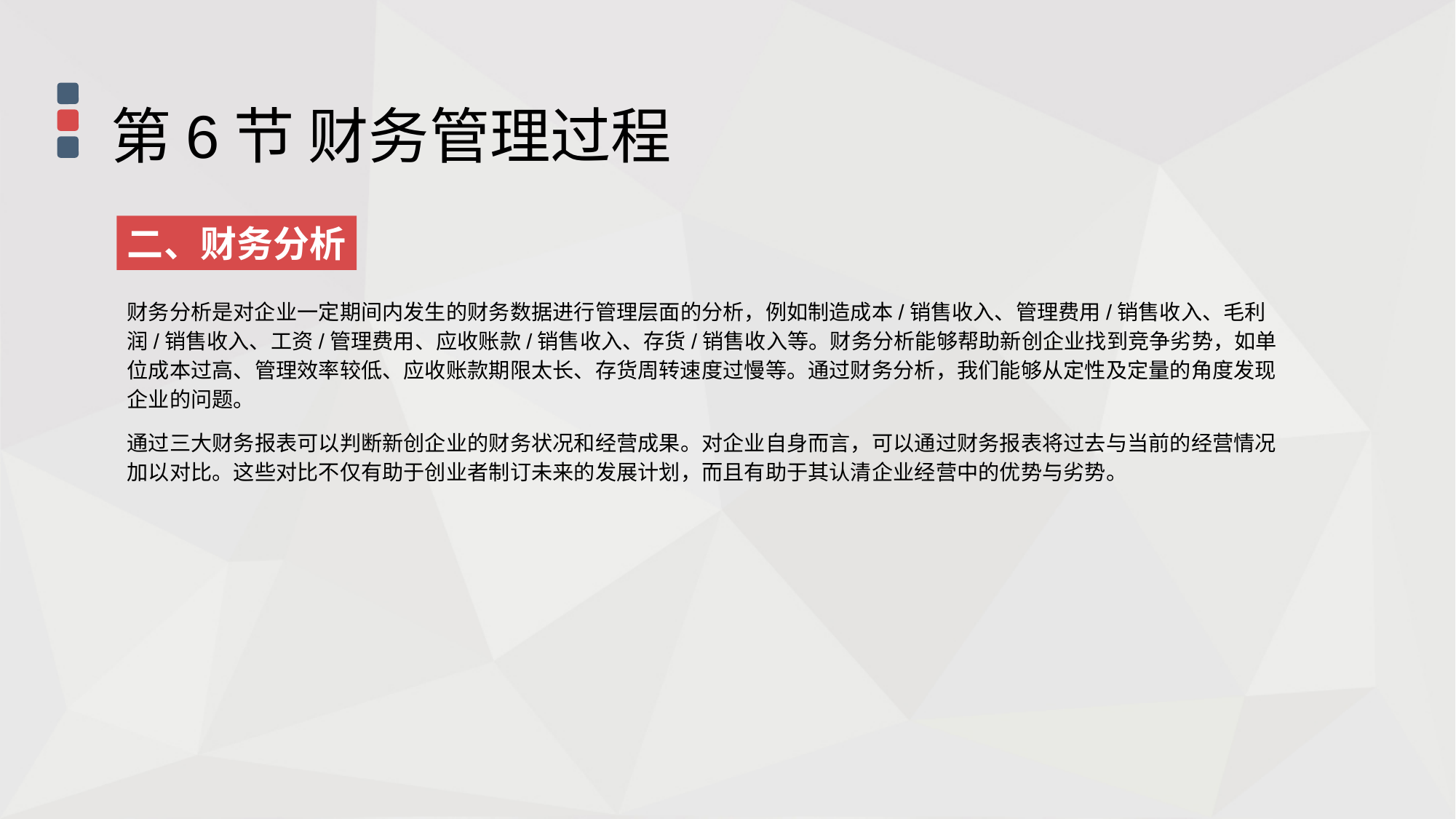

第6节 财务管理过程
二、财务分析
财务分析是对企业一定期间内发生的财务数据进行管理层面的分析，例如制造成本/销售收入、管理费用/销售收入、毛利润/销售收入、工资/管理费用、应收账款/销售收入、存货/销售收入等。财务分析能够帮助新创企业找到竞争劣势，如单位成本过高、管理效率较低、应收账款期限太长、存货周转速度过慢等。通过财务分析，我们能够从定性及定量的角度发现企业的问题。
通过三大财务报表可以判断新创企业的财务状况和经营成果。对企业自身而言，可以通过财务报表将过去与当前的经营情况加以对比。这些对比不仅有助于创业者制订未来的发展计划，而且有助于其认清企业经营中的优势与劣势。